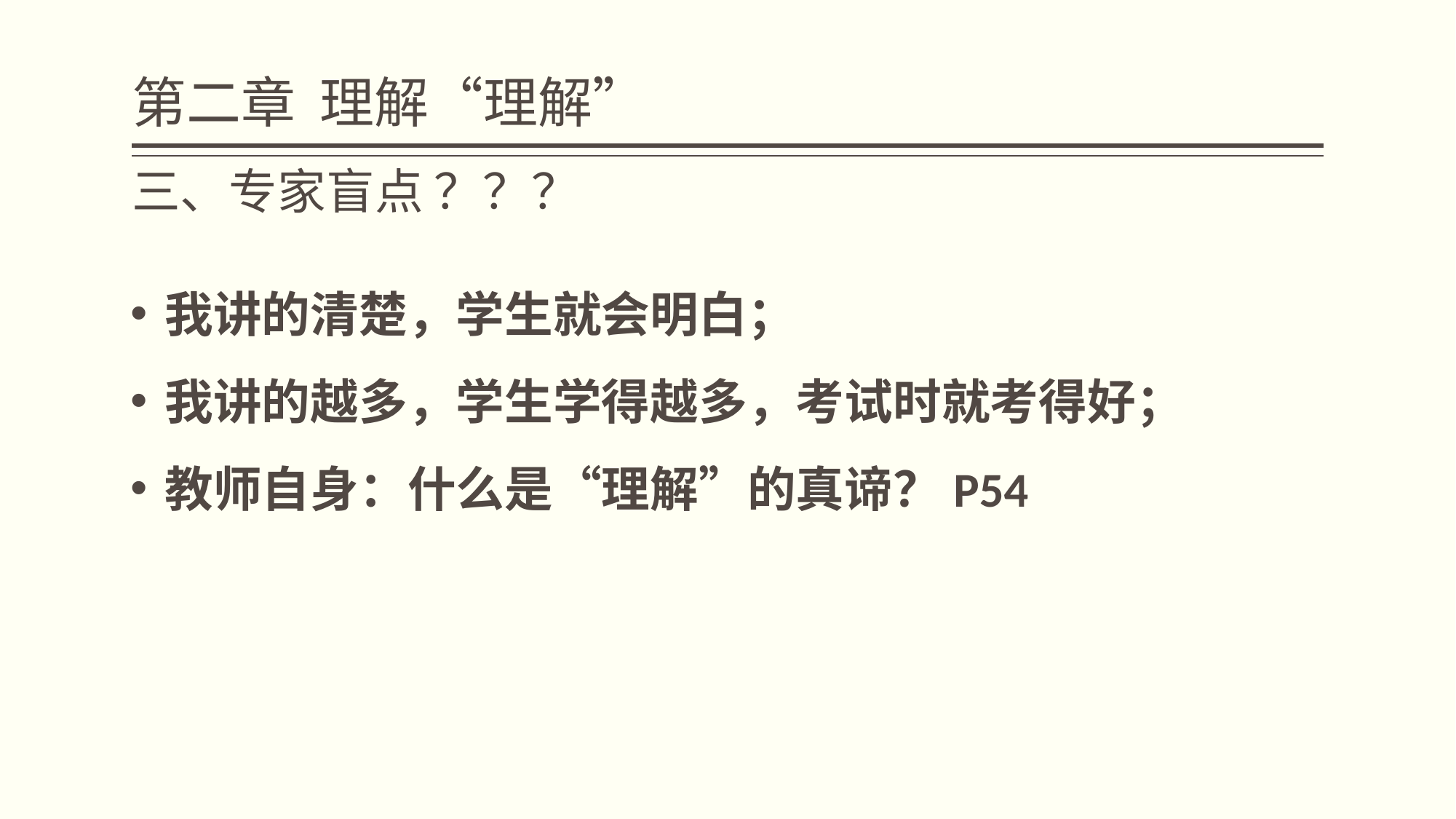

# 第二章  理解“理解”
三、专家盲点 ？？？

我讲的清楚，学生就会明白；
我讲的越多，学生学得越多，考试时就考得好；
教师自身：什么是“理解”的真谛？P54